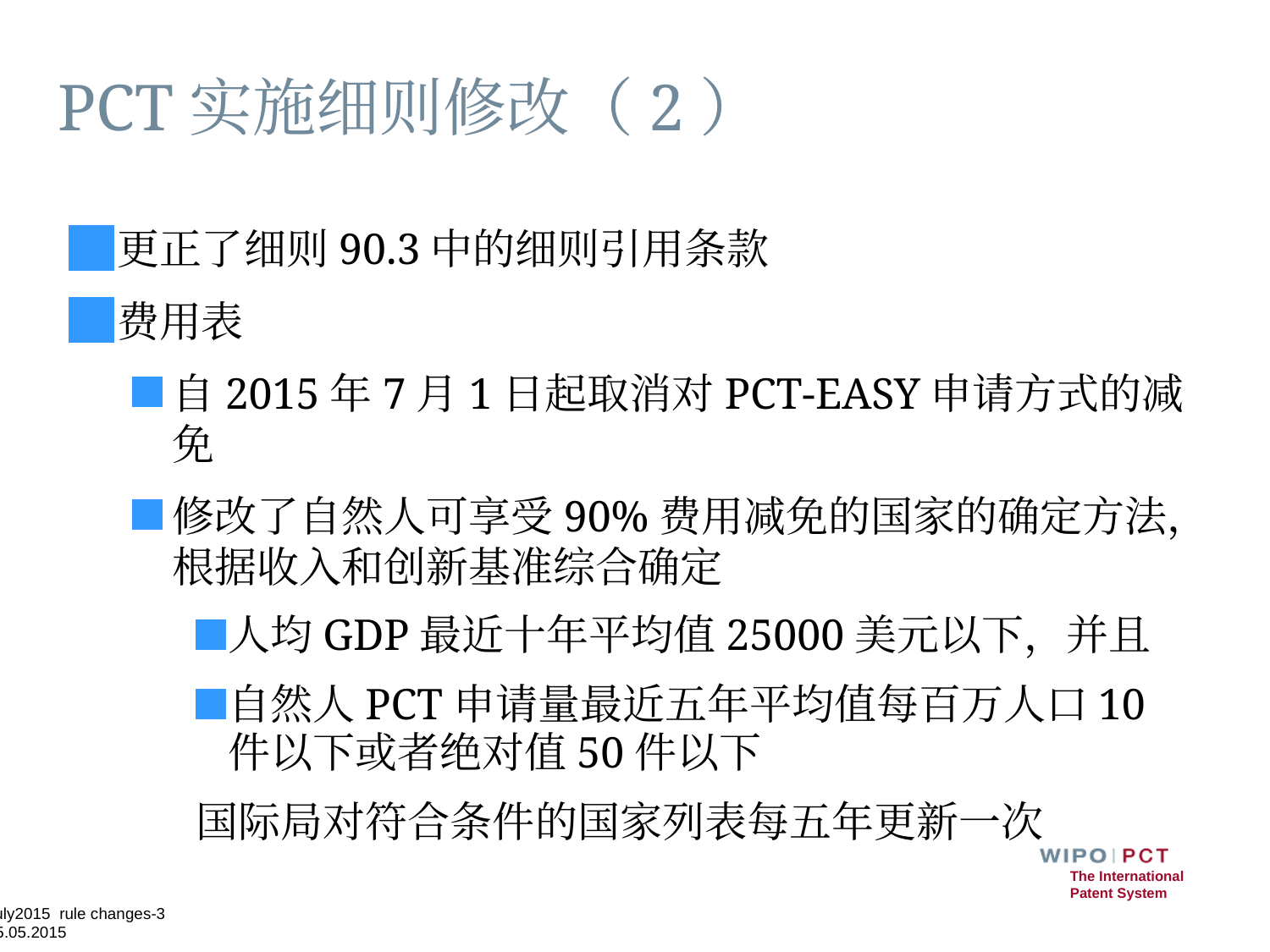

# PCT实施细则修改（2）
更正了细则90.3中的细则引用条款
费用表
自2015年7月1日起取消对PCT-EASY申请方式的减免
修改了自然人可享受90%费用减免的国家的确定方法，根据收入和创新基准综合确定
人均GDP最近十年平均值25000美元以下，并且
自然人PCT申请量最近五年平均值每百万人口10件以下或者绝对值50件以下
国际局对符合条件的国家列表每五年更新一次